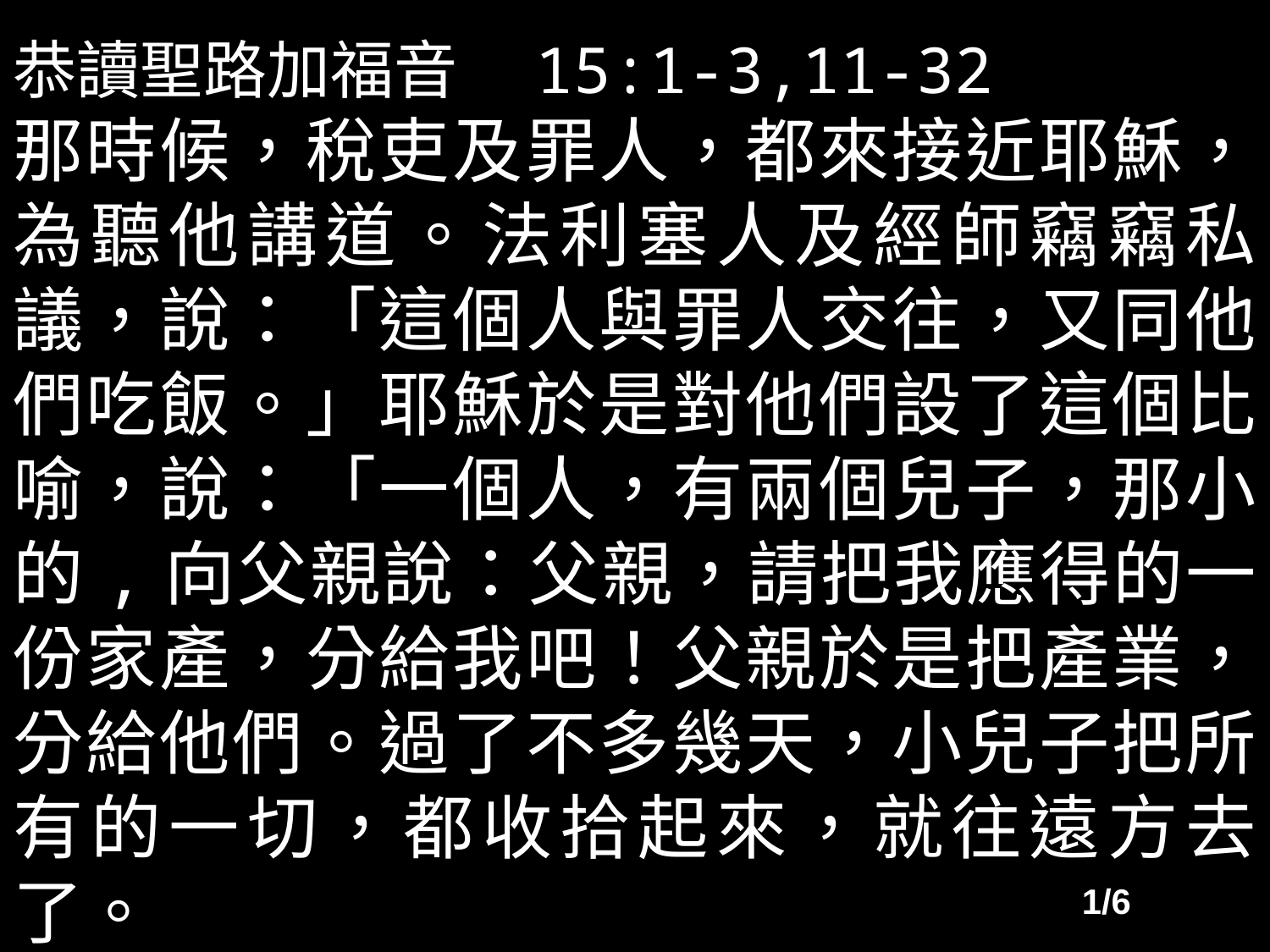

恭讀聖路加福音　15:1-3,11-32
那時候，稅吏及罪人，都來接近耶穌，為聽他講道。法利塞人及經師竊竊私議，說：「這個人與罪人交往，又同他們吃飯。」耶穌於是對他們設了這個比喻，說：「一個人，有兩個兒子，那小的,向父親說：父親，請把我應得的一份家產，分給我吧！父親於是把產業，分給他們。過了不多幾天，小兒子把所有的一切，都收拾起來，就往遠方去了。
  1/6